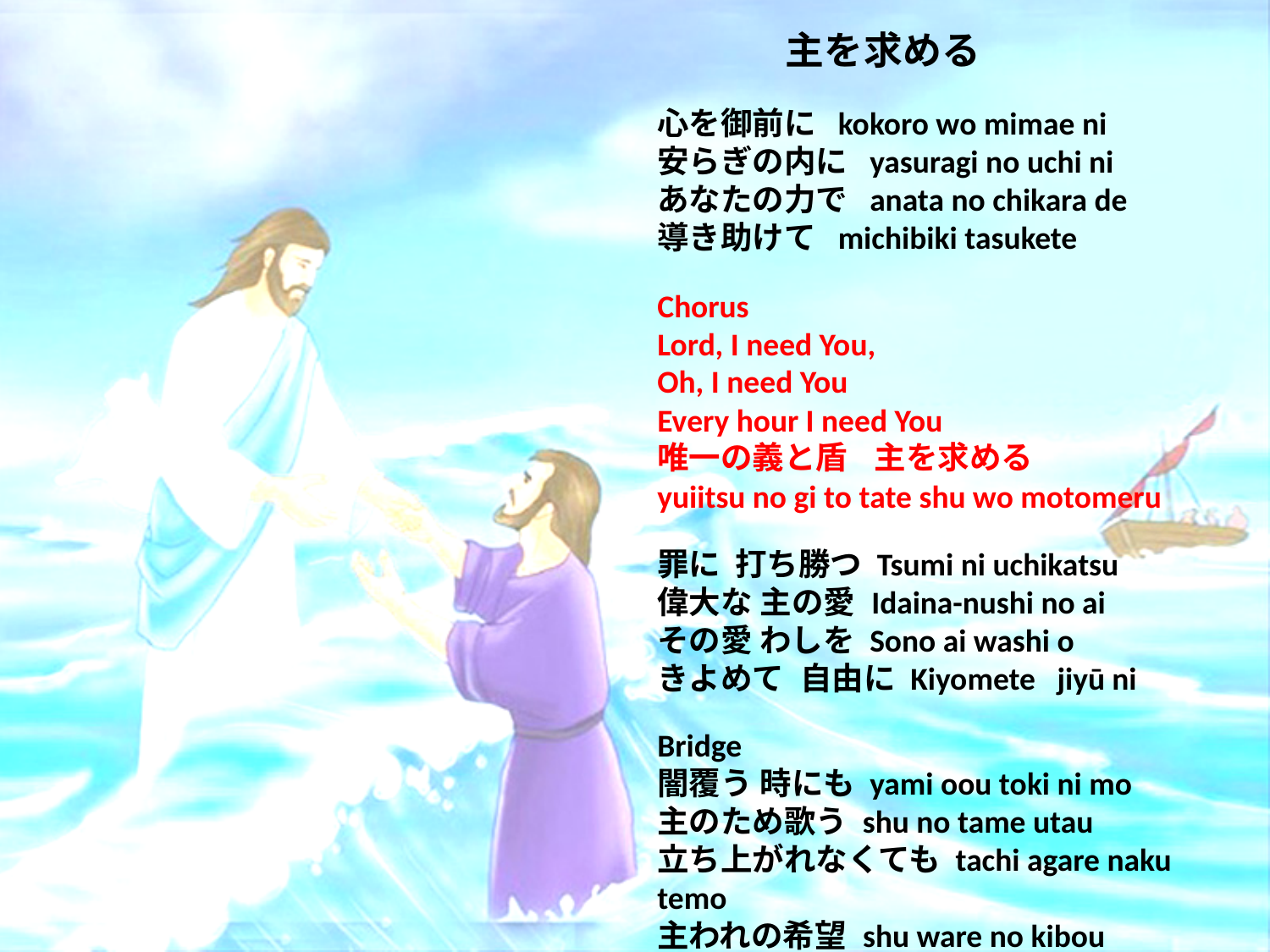

# 主を求める
心を御前に  kokoro wo mimae ni
安らぎの内に  yasuragi no uchi ni
あなたの力で  anata no chikara de
導き助けて  michibiki tasukete

Chorus
Lord, I need You,
Oh, I need You
Every hour I need You
唯一の義と盾   主を求める
yuiitsu no gi to tate shu wo motomeru

罪に  打ち勝つ Tsumi ni uchikatsu
偉大な 主の愛 Idaina-nushi no ai
その愛 わしを Sono ai washi o
きよめて  自由に Kiyomete   jiyū ni

Bridge
闇覆う 時にも yami oou toki ni mo
主のため歌う shu no tame utau
立ち上がれなくても tachi agare naku temo
主われの希望 shu ware no kibou